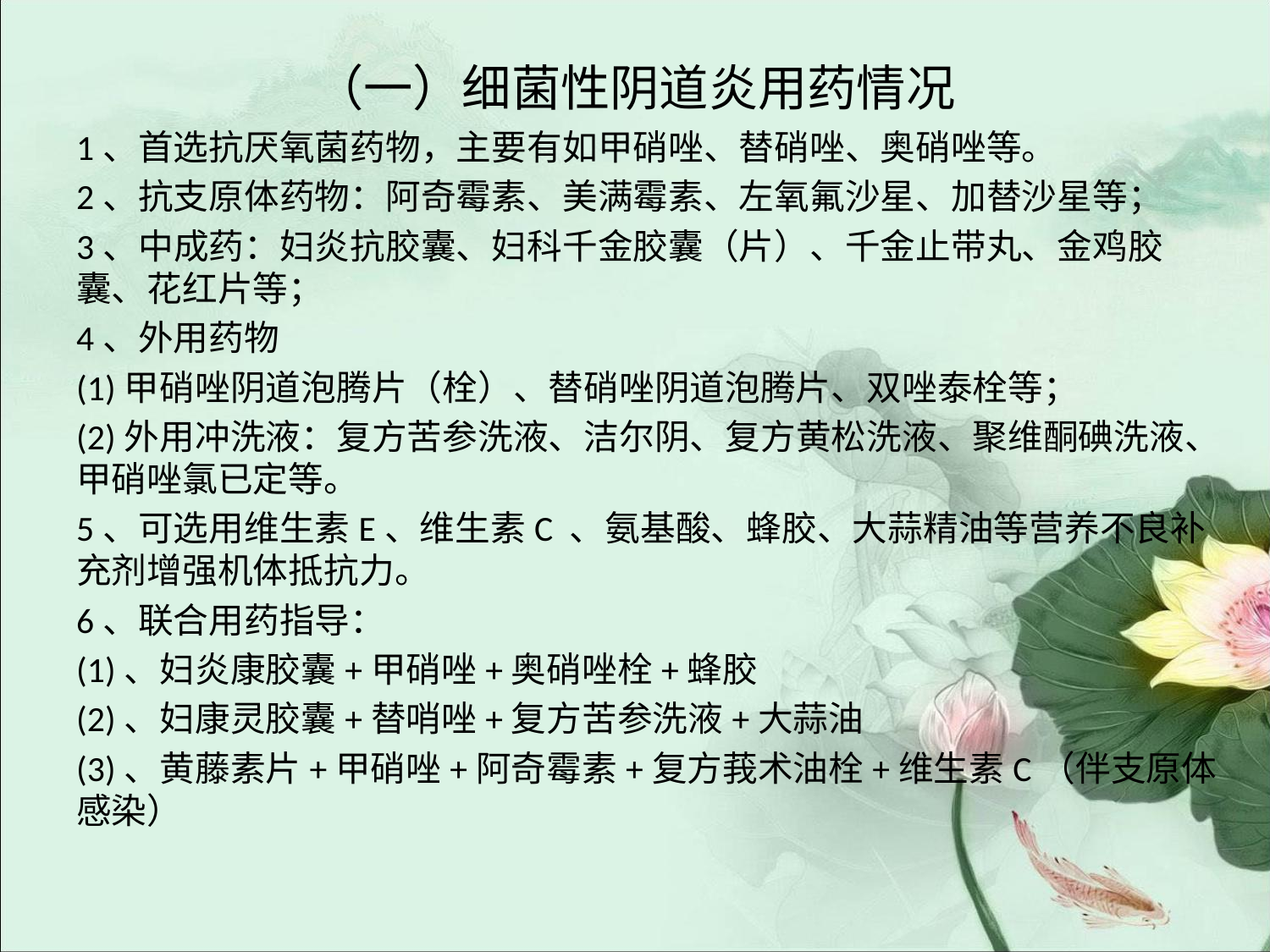

# （一）细菌性阴道炎用药情况
1、首选抗厌氧菌药物，主要有如甲硝唑、替硝唑、奥硝唑等。
2、抗支原体药物：阿奇霉素、美满霉素、左氧氟沙星、加替沙星等；
3、中成药：妇炎抗胶囊、妇科千金胶囊（片）、千金止带丸、金鸡胶囊、花红片等；
4、外用药物
(1)甲硝唑阴道泡腾片（栓）、替硝唑阴道泡腾片、双唑泰栓等；
(2)外用冲洗液：复方苦参洗液、洁尔阴、复方黄松洗液、聚维酮碘洗液、甲硝唑氯已定等。
5、可选用维生素E、维生素C 、氨基酸、蜂胶、大蒜精油等营养不良补充剂增强机体抵抗力。
6、联合用药指导：
(1)、妇炎康胶囊+甲硝唑+奥硝唑栓+蜂胶
(2)、妇康灵胶囊+替哨唑+复方苦参洗液+大蒜油
(3)、黄藤素片+甲硝唑+阿奇霉素+复方莪术油栓+维生素C（伴支原体感染）